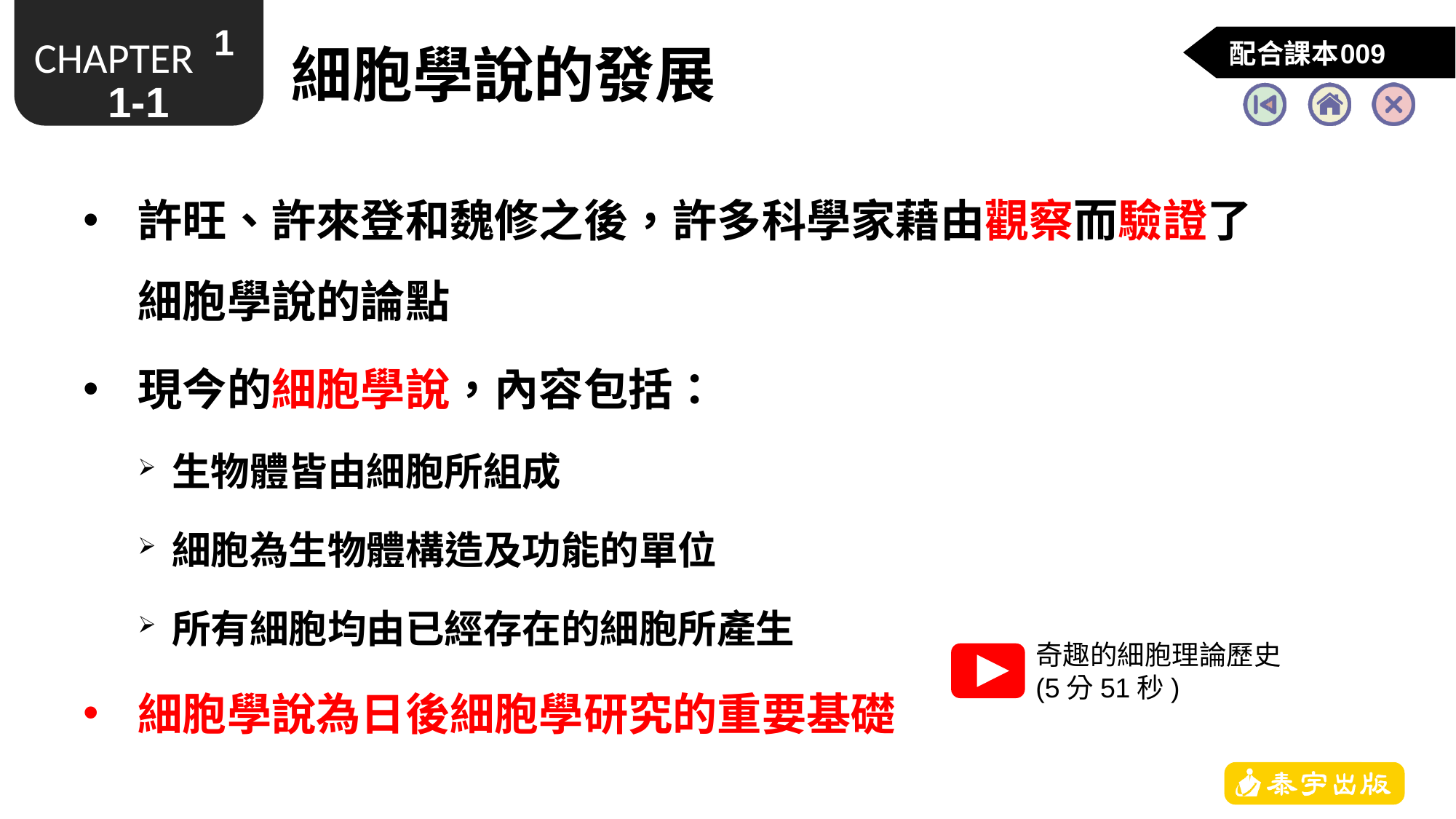

1
# 細胞學說的發展
009
1-1
許旺、許來登和魏修之後，許多科學家藉由觀察而驗證了
細胞學說的論點
現今的細胞學說，內容包括：
生物體皆由細胞所組成
細胞為生物體構造及功能的單位
所有細胞均由已經存在的細胞所產生
細胞學說為日後細胞學研究的重要基礎
奇趣的細胞理論歷史
(5分51秒)